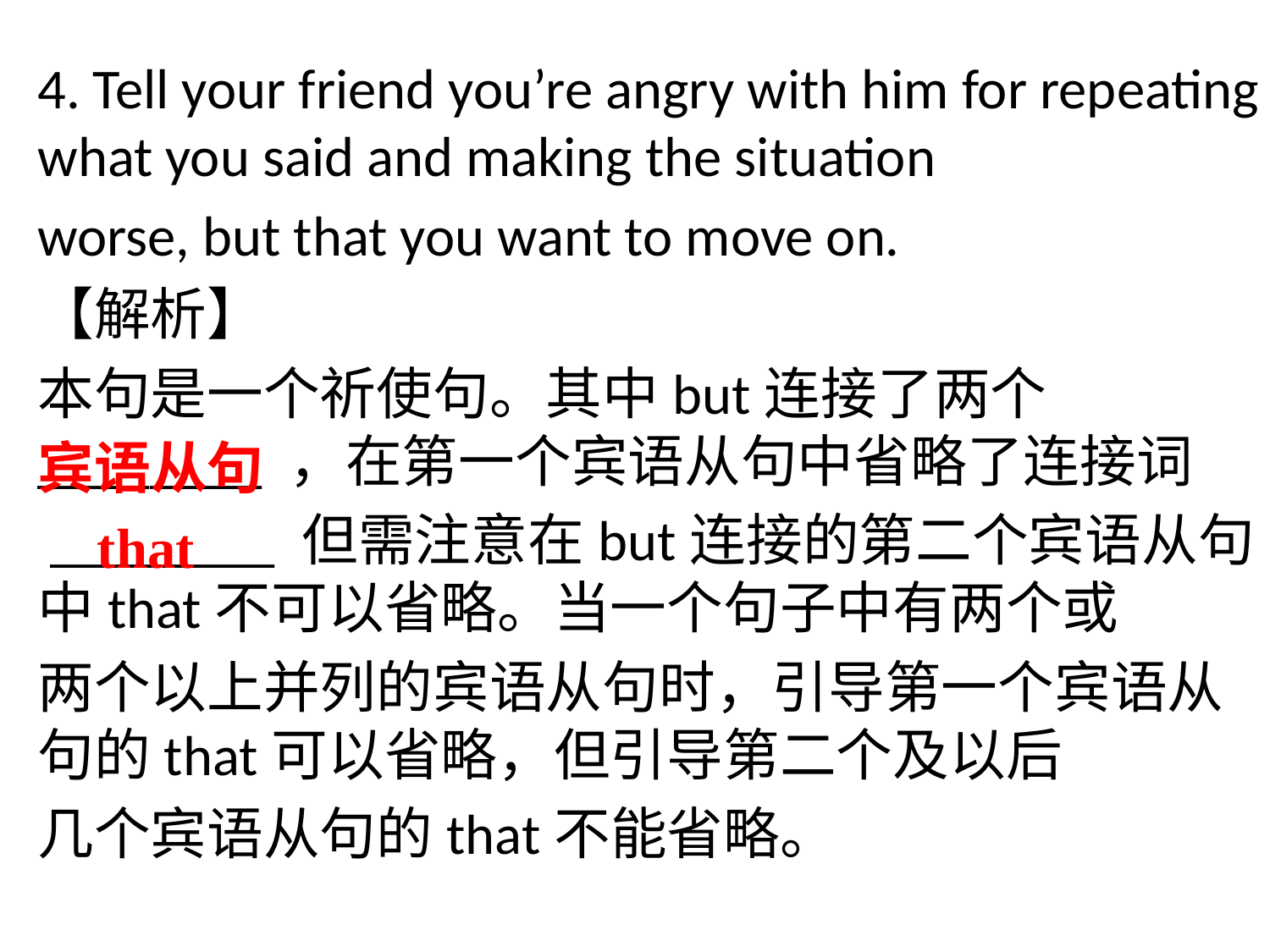

4. Tell your friend you’re angry with him for repeating what you said and making the situation
worse, but that you want to move on.
【解析】
本句是一个祈使句。其中but连接了两个 ________ ，在第一个宾语从句中省略了连接词
 ________ 但需注意在but连接的第二个宾语从句中that不可以省略。当一个句子中有两个或
两个以上并列的宾语从句时，引导第一个宾语从句的that可以省略，但引导第二个及以后
几个宾语从句的that不能省略。
宾语从句
that